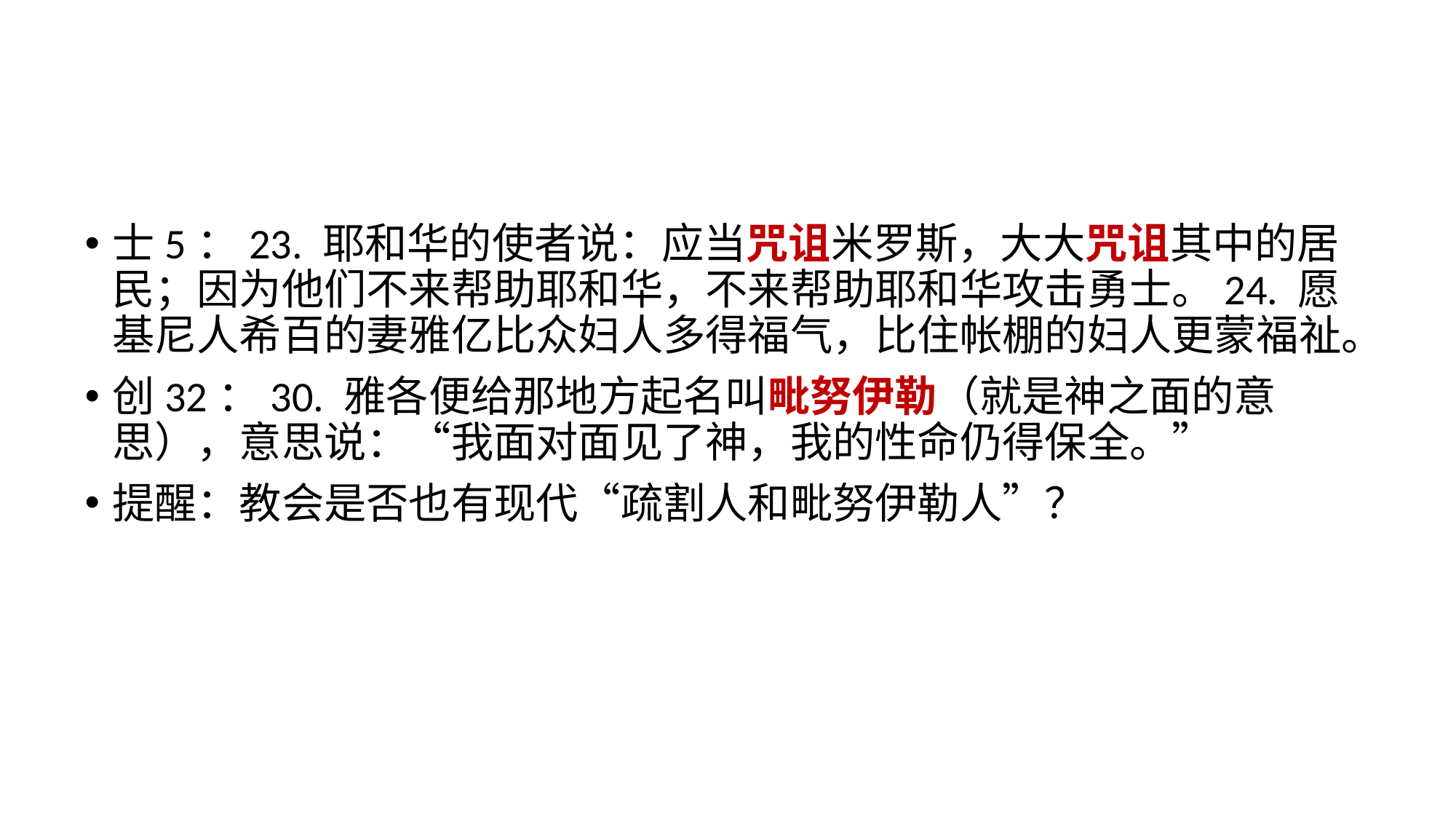

士5：23. 耶和华的使者说：应当咒诅米罗斯，大大咒诅其中的居民；因为他们不来帮助耶和华，不来帮助耶和华攻击勇士。24. 愿基尼人希百的妻雅亿比众妇人多得福气，比住帐棚的妇人更蒙福祉。
创32：30. 雅各便给那地方起名叫毗努伊勒（就是神之面的意思），意思说：“我面对面见了神，我的性命仍得保全。”
提醒：教会是否也有现代“疏割人和毗努伊勒人”？